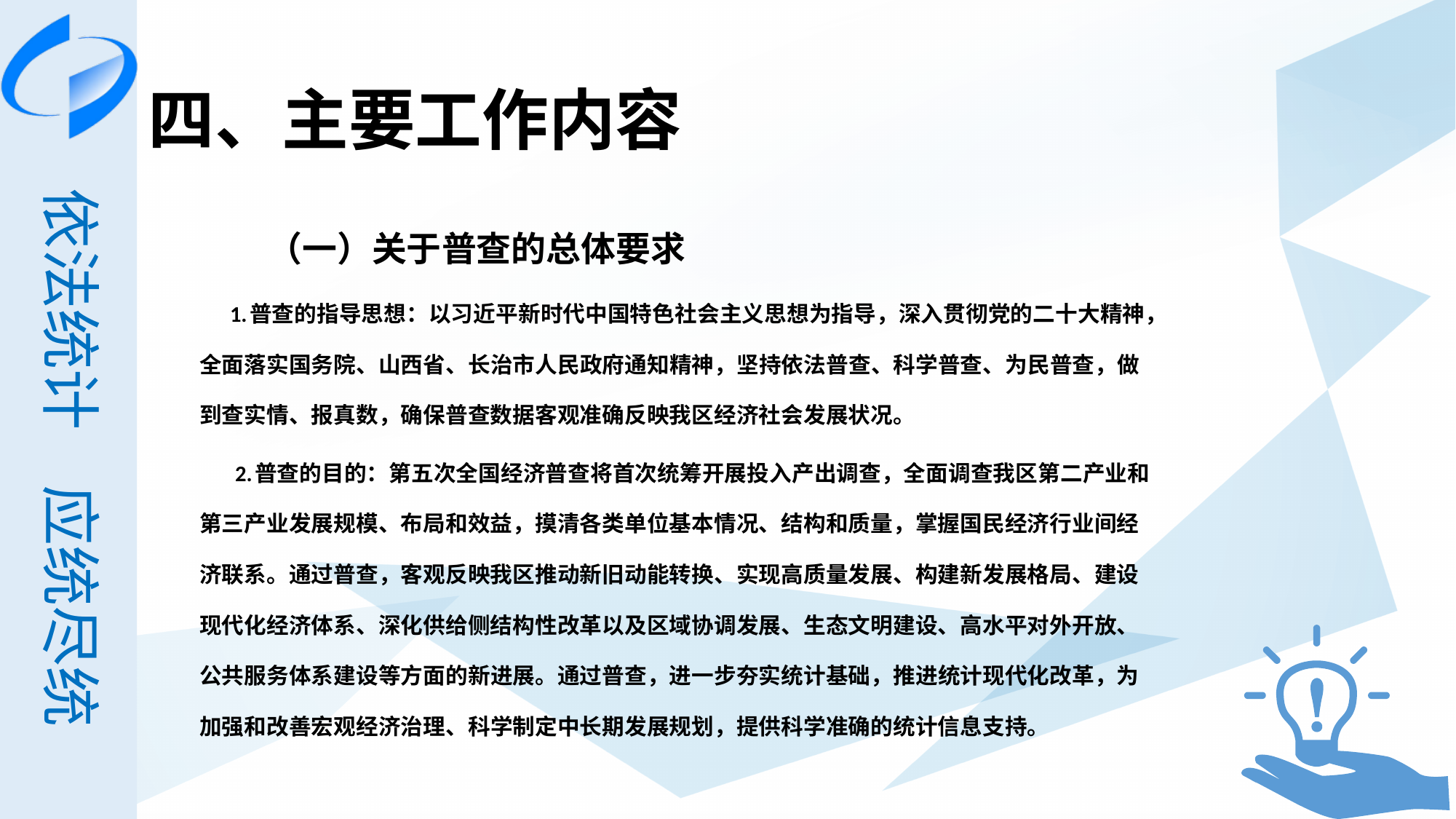

# 四、主要工作内容
        （一）关于普查的总体要求
      1.普查的指导思想：以习近平新时代中国特色社会主义思想为指导，深入贯彻党的二十大精神，全面落实国务院、山西省、长治市人民政府通知精神，坚持依法普查、科学普查、为民普查，做到查实情、报真数，确保普查数据客观准确反映我区经济社会发展状况。
       2.普查的目的：第五次全国经济普查将首次统筹开展投入产出调查，全面调查我区第二产业和第三产业发展规模、布局和效益，摸清各类单位基本情况、结构和质量，掌握国民经济行业间经济联系。通过普查，客观反映我区推动新旧动能转换、实现高质量发展、构建新发展格局、建设现代化经济体系、深化供给侧结构性改革以及区域协调发展、生态文明建设、高水平对外开放、公共服务体系建设等方面的新进展。通过普查，进一步夯实统计基础，推进统计现代化改革，为加强和改善宏观经济治理、科学制定中长期发展规划，提供科学准确的统计信息支持。